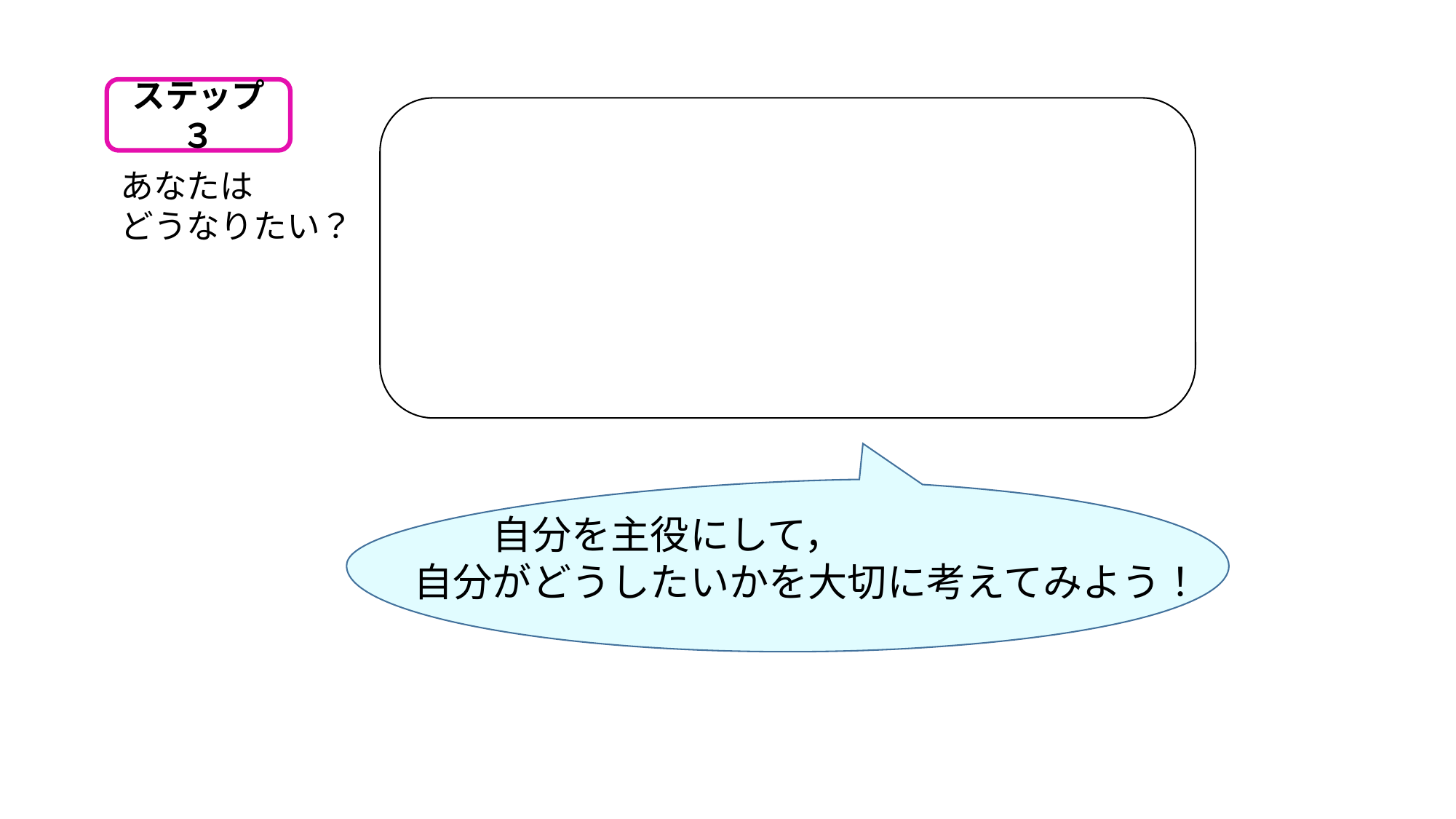

ステップ３

あなたは
どうなりたい？

　　自分を主役にして，
自分がどうしたいかを大切に考えてみよう！